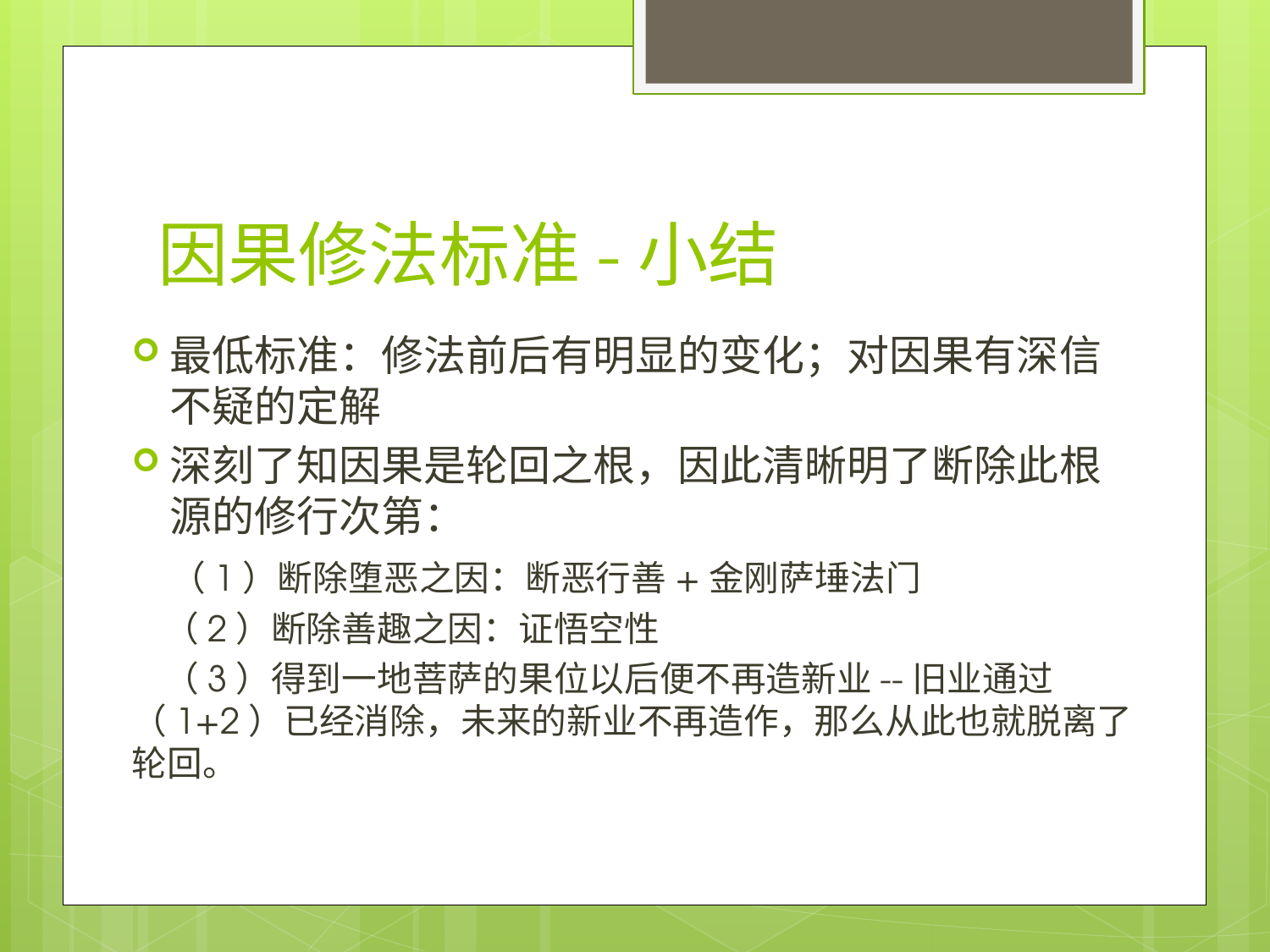

# 因果修法标准-小结

最低标准：修法前后有明显的变化；对因果有深信不疑的定解
深刻了知因果是轮回之根，因此清晰明了断除此根源的修行次第：
   （1）断除堕恶之因：断恶行善+金刚萨埵法门
   （2）断除善趣之因：证悟空性
   （3）得到一地菩萨的果位以后便不再造新业--旧业通过（1+2）已经消除，未来的新业不再造作，那么从此也就脱离了轮回。